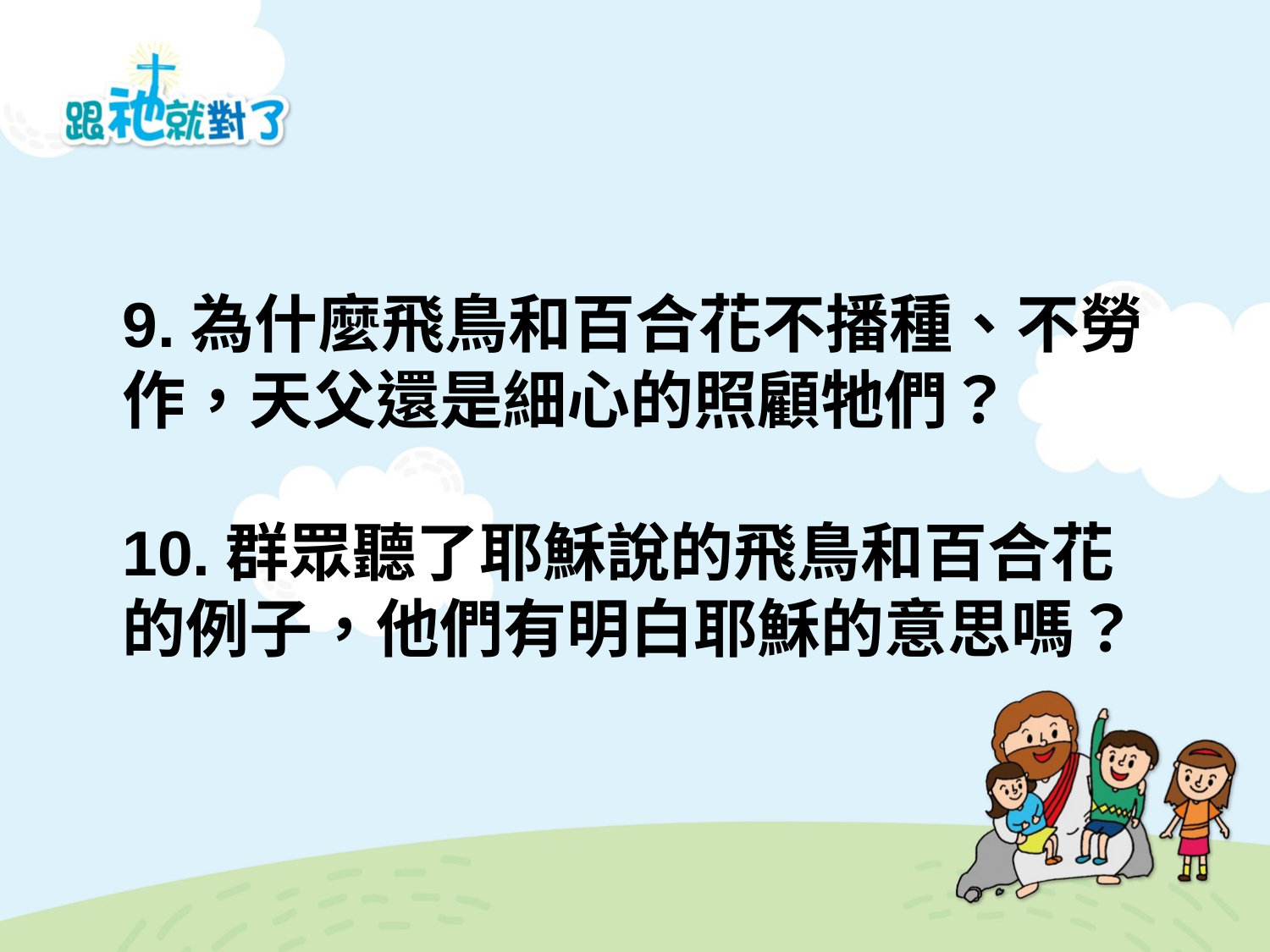

9.為什麼飛鳥和百合花不播種、不勞作，天父還是細心的照顧牠們？

10.群眾聽了耶穌說的飛鳥和百合花的例子，他們有明白耶穌的意思嗎？